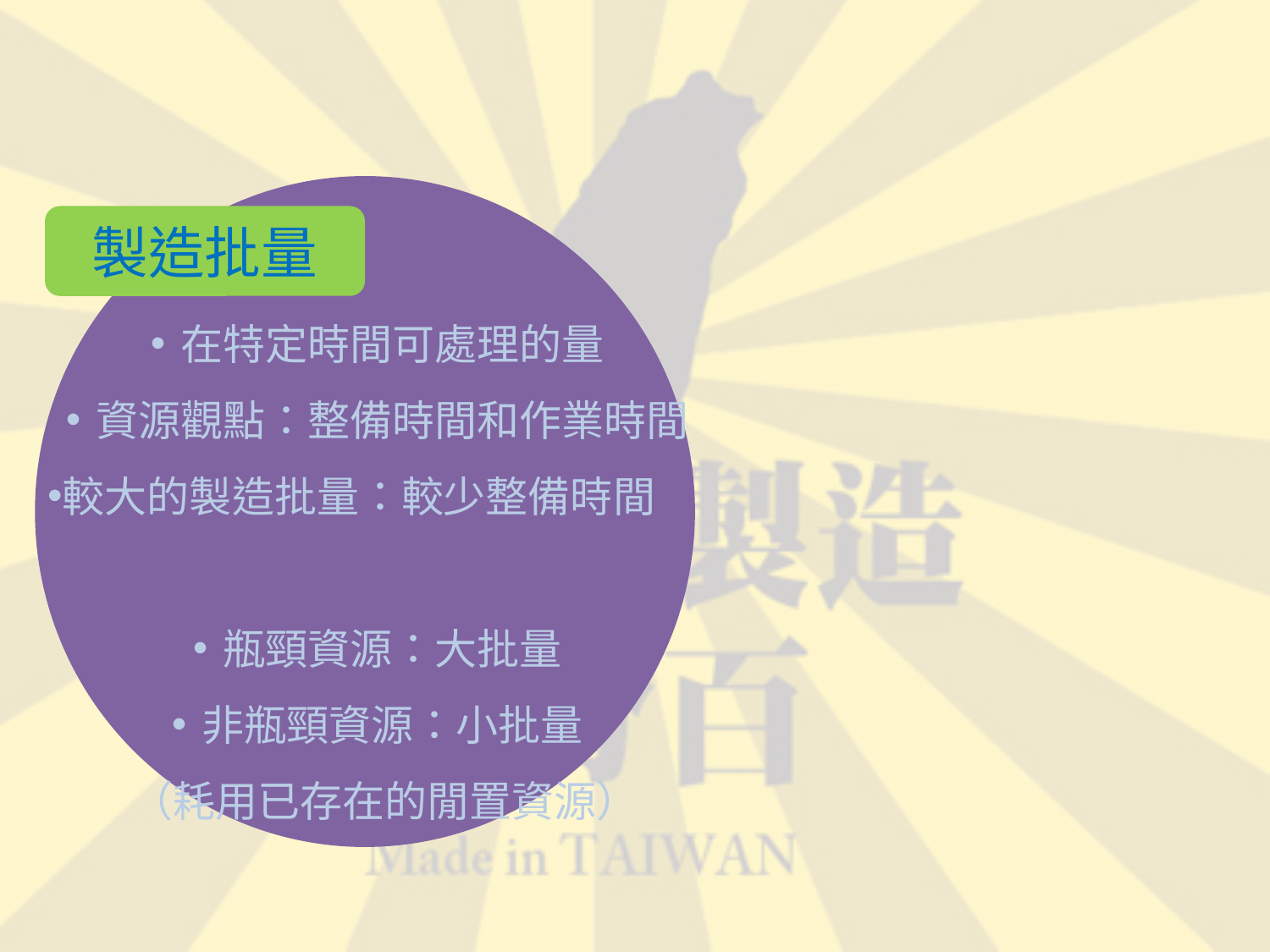

#

製造批量
在特定時間可處理的量
資源觀點：整備時間和作業時間
較大的製造批量：較少整備時間
瓶頸資源：大批量
非瓶頸資源：小批量
（耗用已存在的閒置資源）

移轉批量
將製造批量分批移動，不必
整批移動
可等於，不可大於製造批量
合併兩批量：已設定好兩批量
生產之間的等待時間
優點：生產周期較短可減少
     再製品的數量